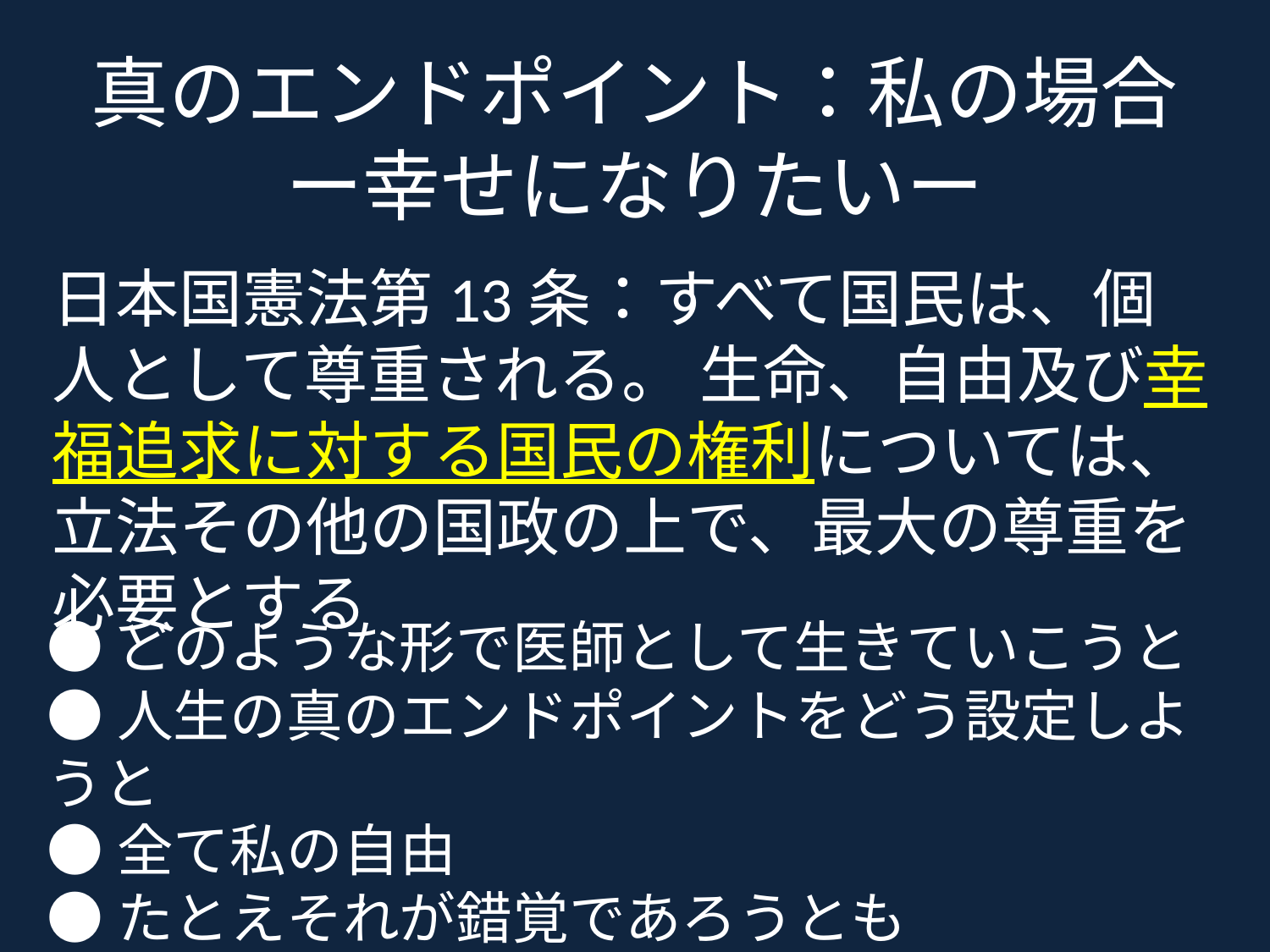

# 真のエンドポイント：私の場合 ー幸せになりたいー
日本国憲法第13条：すべて国民は、個人として尊重される。 生命、自由及び幸福追求に対する国民の権利については、立法その他の国政の上で、最大の尊重を必要とする
●どのような形で医師として生きていこうと
●人生の真のエンドポイントをどう設定しようと
●全て私の自由
●たとえそれが錯覚であろうとも